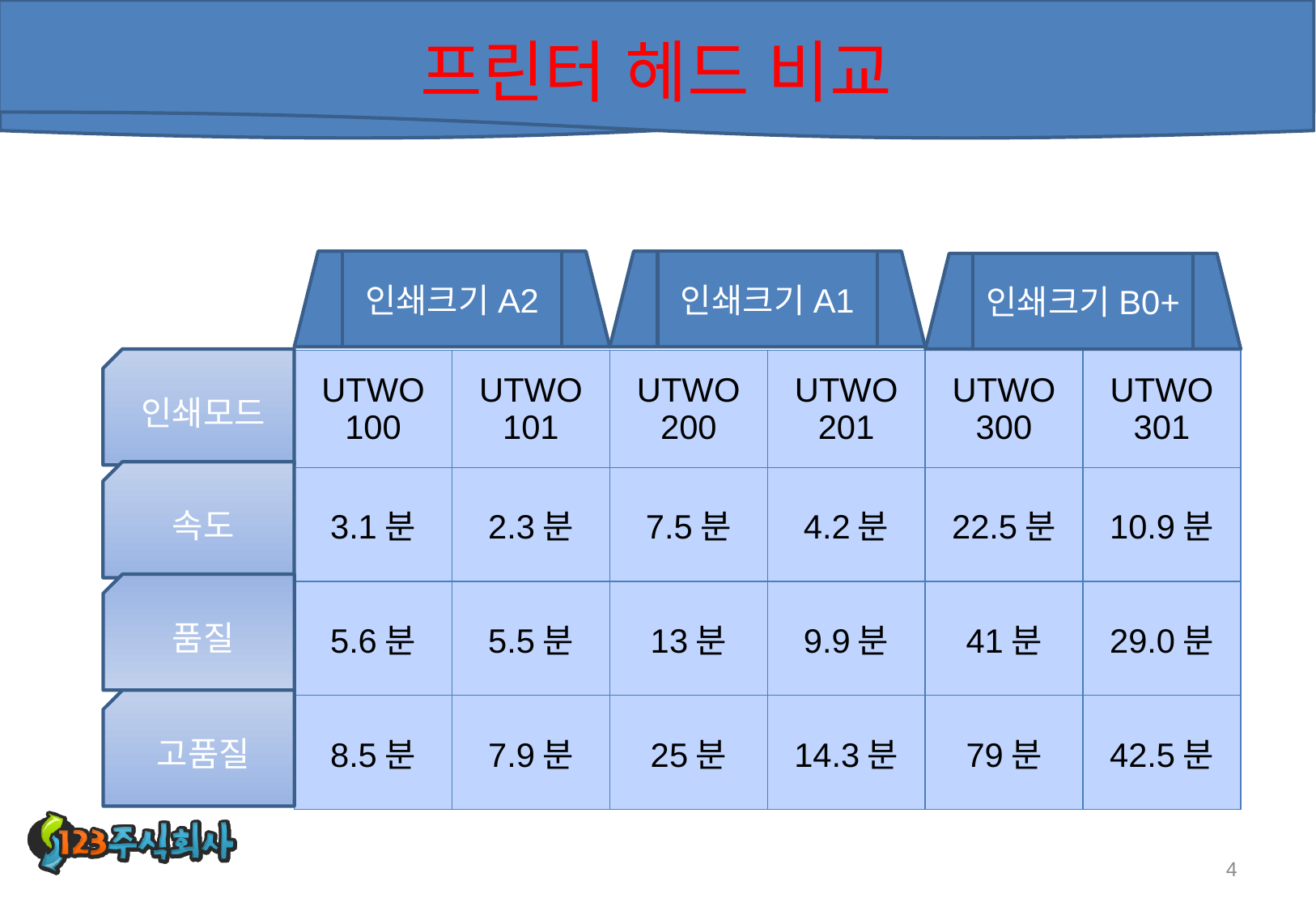

# 프린터 헤드 비교

인쇄크기A2

인쇄크기A1

인쇄크기B0+
인쇄모드
| UTWO 100 | UTWO 101 | UTWO 200 | UTWO 201 | UTWO 300 | UTWO 301 |
| --- | --- | --- | --- | --- | --- |
| 3.1분 | 2.3분 | 7.5분 | 4.2분 | 22.5분 | 10.9분 |
| 5.6분 | 5.5분 | 13분 | 9.9분 | 41분 | 29.0분 |
| 8.5분 | 7.9분 | 25분 | 14.3분 | 79분 | 42.5분 |
속도
품질
고품질
4